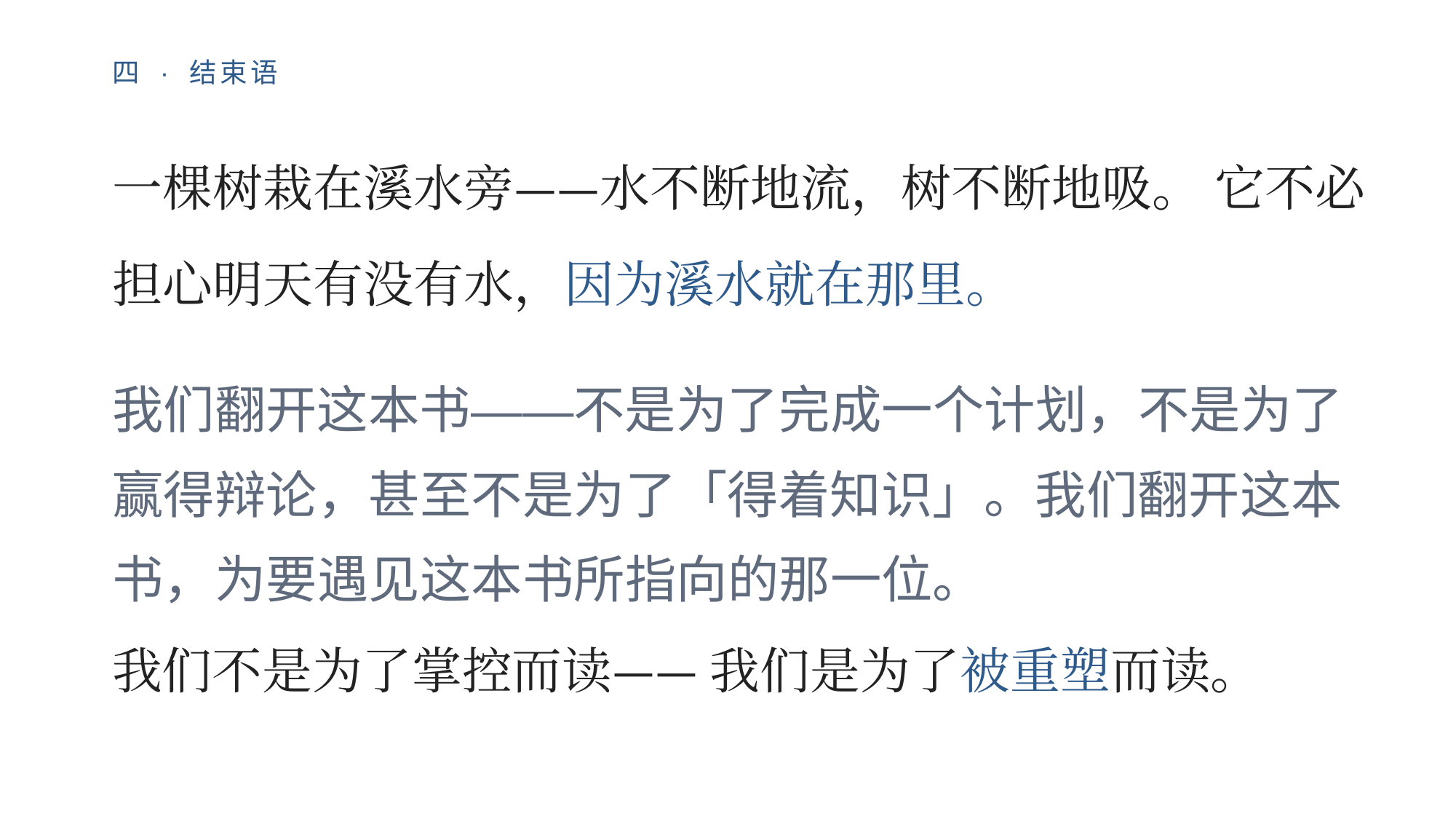

四 · 结束语
一棵树栽在溪水旁——水不断地流，树不断地吸。 它不必担心明天有没有水，因为溪水就在那里。
我们翻开这本书——不是为了完成一个计划，不是为了赢得辩论，甚至不是为了「得着知识」。我们翻开这本书，为要遇见这本书所指向的那一位。
我们不是为了掌控而读—— 我们是为了被重塑而读。